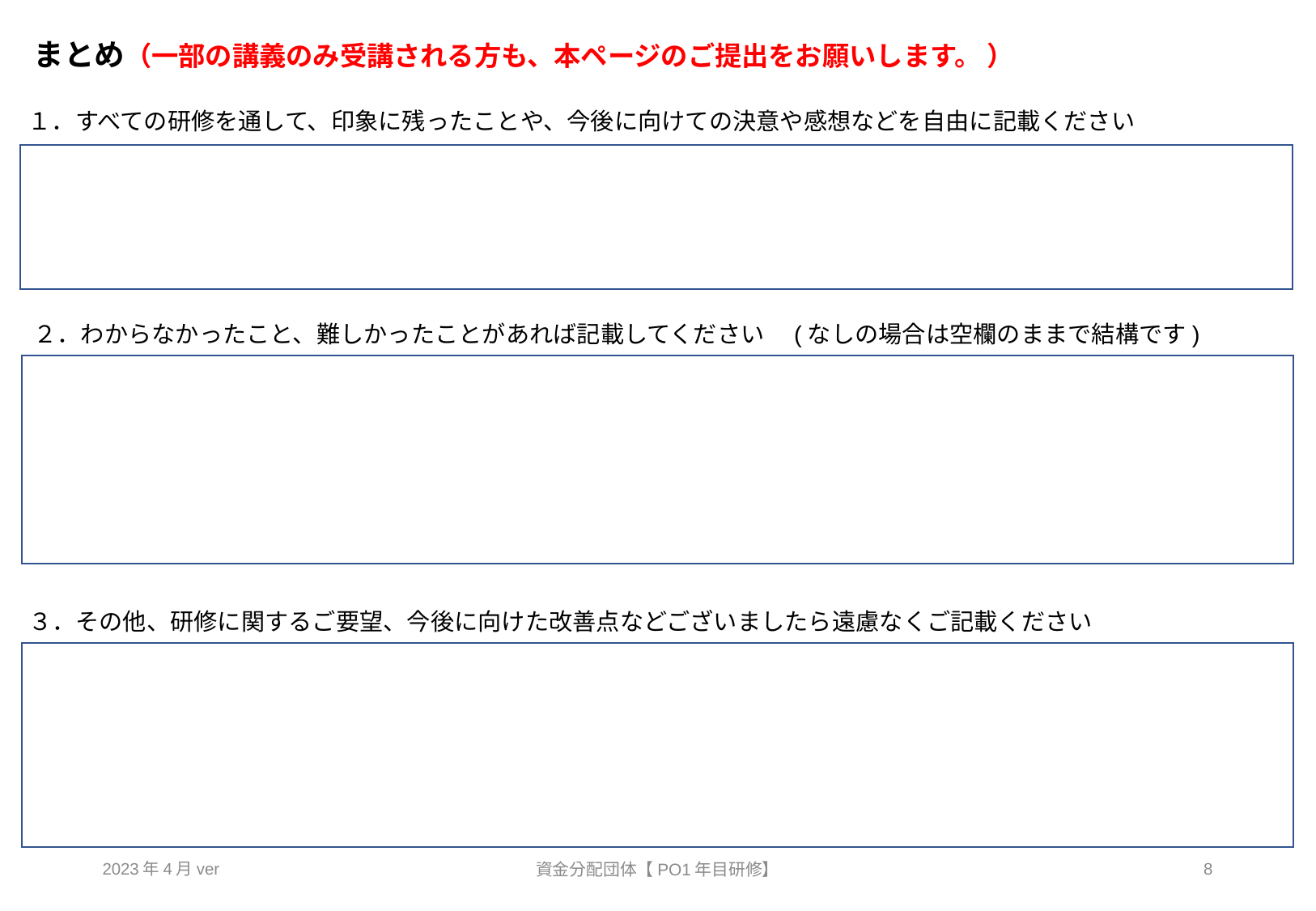

# まとめ（一部の講義のみ受講される方も、本ページのご提出をお願いします。 ）
１．すべての研修を通して、印象に残ったことや、今後に向けての決意や感想などを自由に記載ください

２．わからなかったこと、難しかったことがあれば記載してください　(なしの場合は空欄のままで結構です)

３．その他、研修に関するご要望、今後に向けた改善点などございましたら遠慮なくご記載ください

2023年4月ver
資金分配団体【PO1年目研修】
8